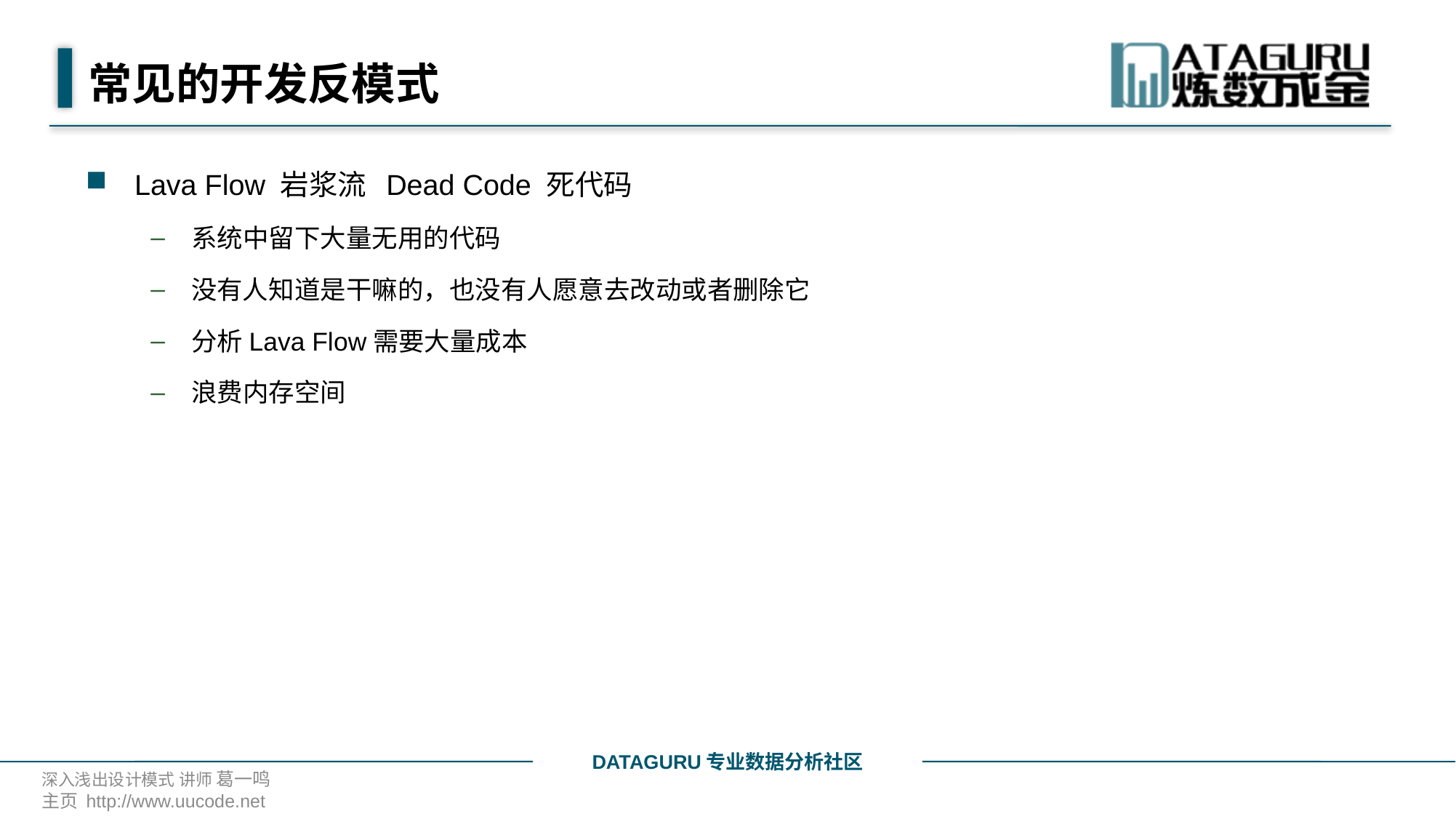

# 常见的开发反模式
Lava Flow 岩浆流  Dead Code 死代码
系统中留下大量无用的代码
没有人知道是干嘛的，也没有人愿意去改动或者删除它
分析Lava Flow需要大量成本
浪费内存空间